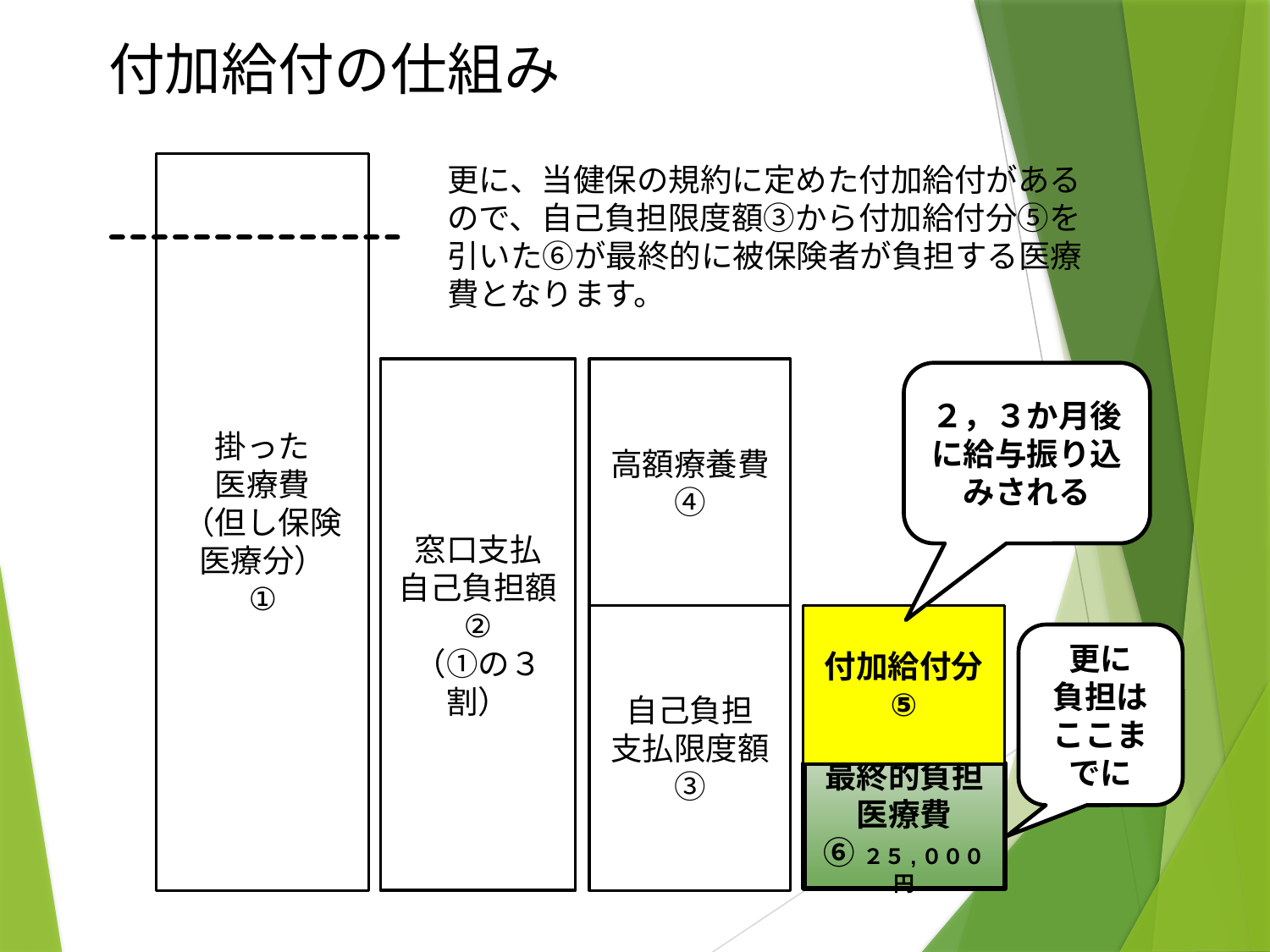

付加給付の仕組み
掛った
医療費
（但し保険医療分）
①
更に、当健保の規約に定めた付加給付があるので、自己負担限度額③から付加給付分⑤を引いた⑥が最終的に被保険者が負担する医療費となります。
窓口支払
自己負担額
②
（①の３割）
高額療養費④
自己負担
支払限度額③
付加給付分
⑤
最終的負担
医療費
⑥２５,０００円
更に
負担はここまでに
２，３か月後に給与振り込みされる